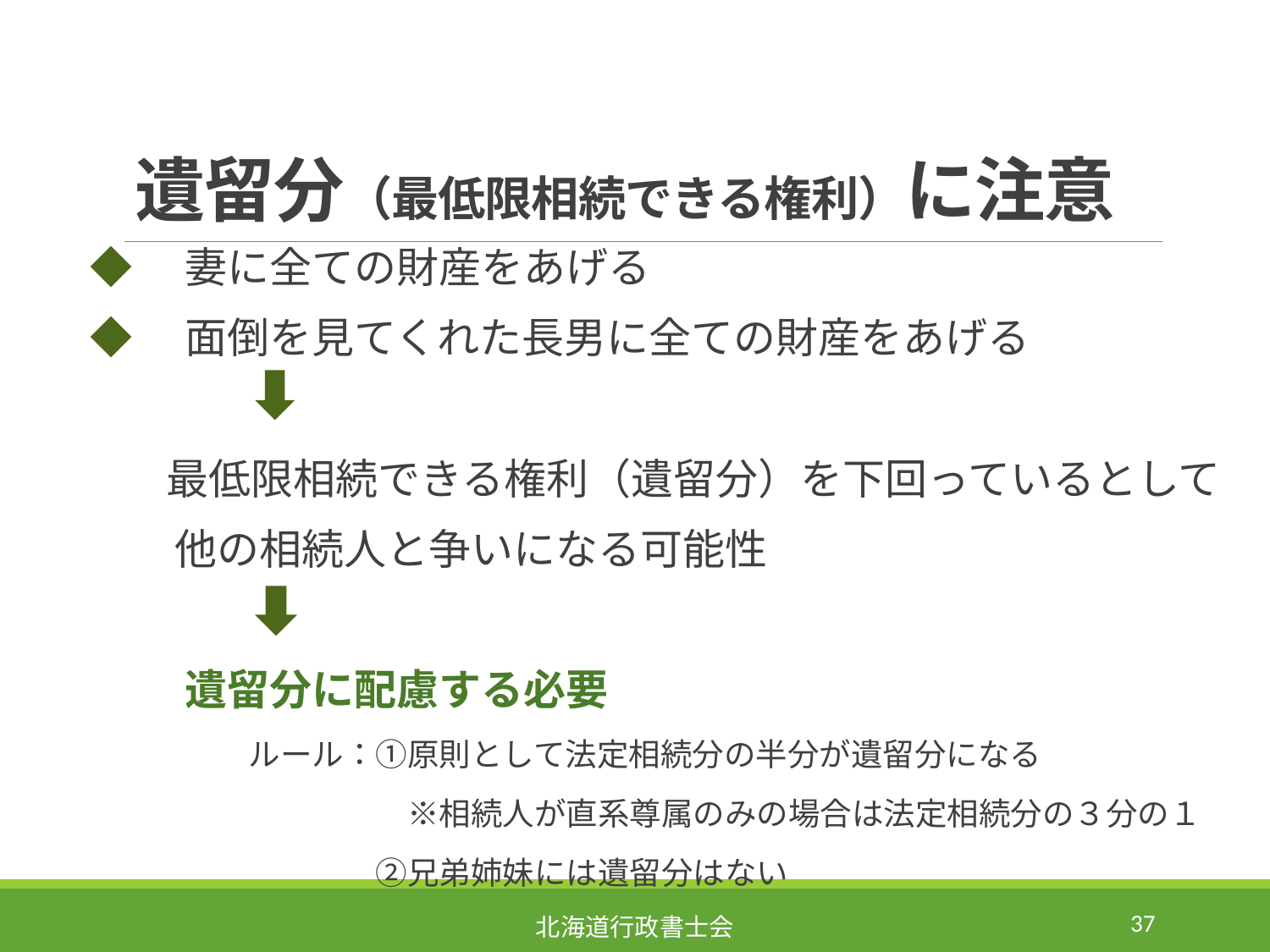

# 遺留分（最低限相続できる権利）に注意
◆　妻に全ての財産をあげる
◆　面倒を見てくれた長男に全ての財産をあげる

       最低限相続できる権利（遺留分）を下回っているとして
　　他の相続人と争いになる可能性

　　　遺留分に配慮する必要
　　　　　ルール：①原則として法定相続分の半分が遺留分になる
　　　　　　　　　　※相続人が直系尊属のみの場合は法定相続分の３分の１
　　　　　　　　　②兄弟姉妹には遺留分はない

37
北海道行政書士会